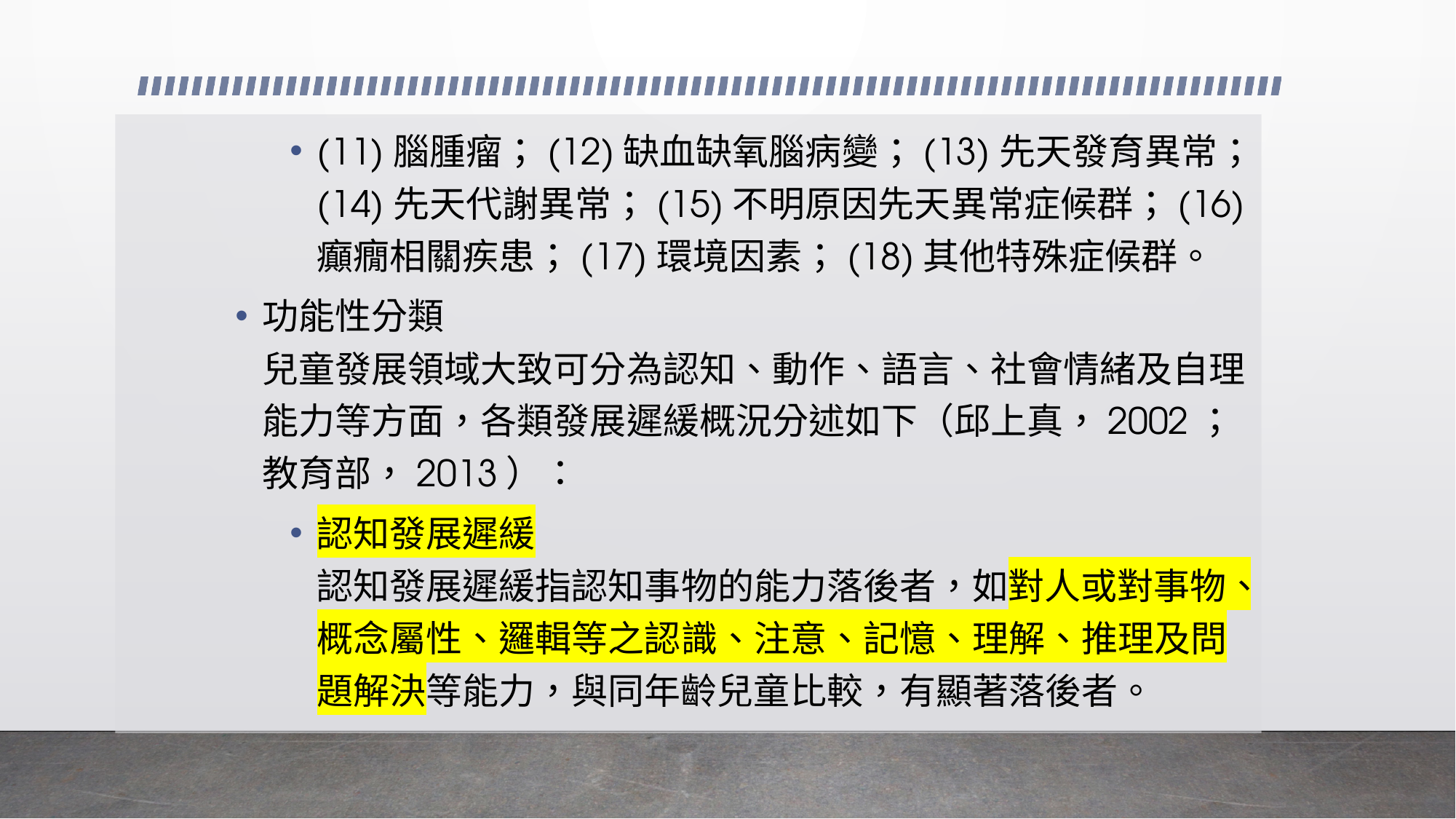

(11)腦腫瘤；(12)缺血缺氧腦病變；(13)先天發育異常；(14)先天代謝異常；(15)不明原因先天異常症候群；(16)癲癇相關疾患；(17)環境因素；(18)其他特殊症候群。
功能性分類
兒童發展領域大致可分為認知、動作、語言、社會情緒及自理能力等方面，各類發展遲緩概況分述如下（邱上真，2002；教育部，2013）：
認知發展遲緩
認知發展遲緩指認知事物的能力落後者，如對人或對事物、概念屬性、邏輯等之認識、注意、記憶、理解、推理及問題解決等能力，與同年齡兒童比較，有顯著落後者。